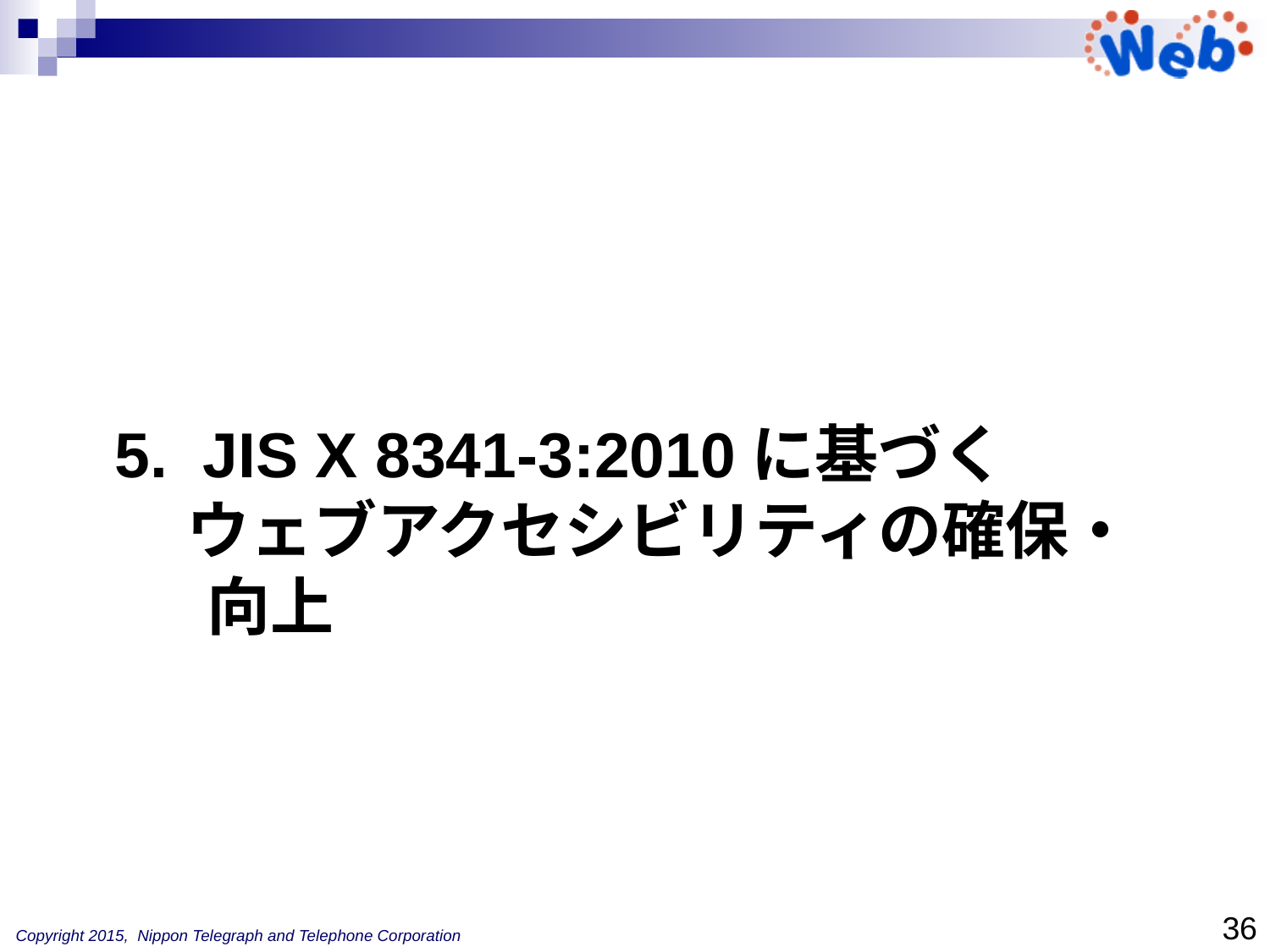

# 5.  JIS X 8341-3:2010に基づく ウェブアクセシビリティの確保・ 　  向上

36